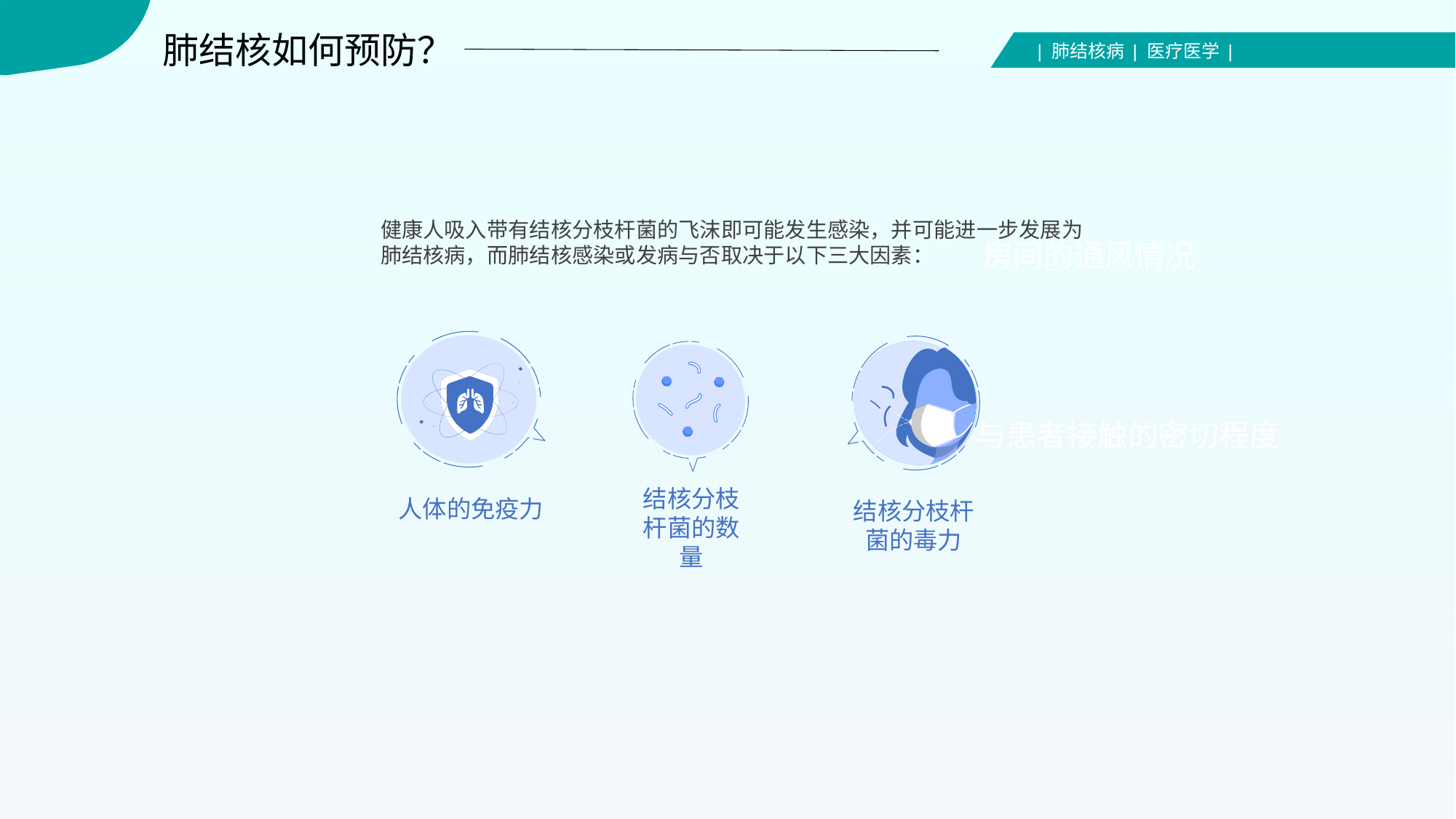

肺结核如何预防？

| 肺结核病 | 医疗医学 |
健康人吸入带有结核分枝杆菌的飞沫即可能发生感染，并可能进一步发展为肺结核病，而肺结核感染或发病与否取决于以下三大因素：
房间的通风情况

人体的免疫力

结核分枝杆菌的毒力

结核分枝杆菌的数量
与患者接触的密切程度